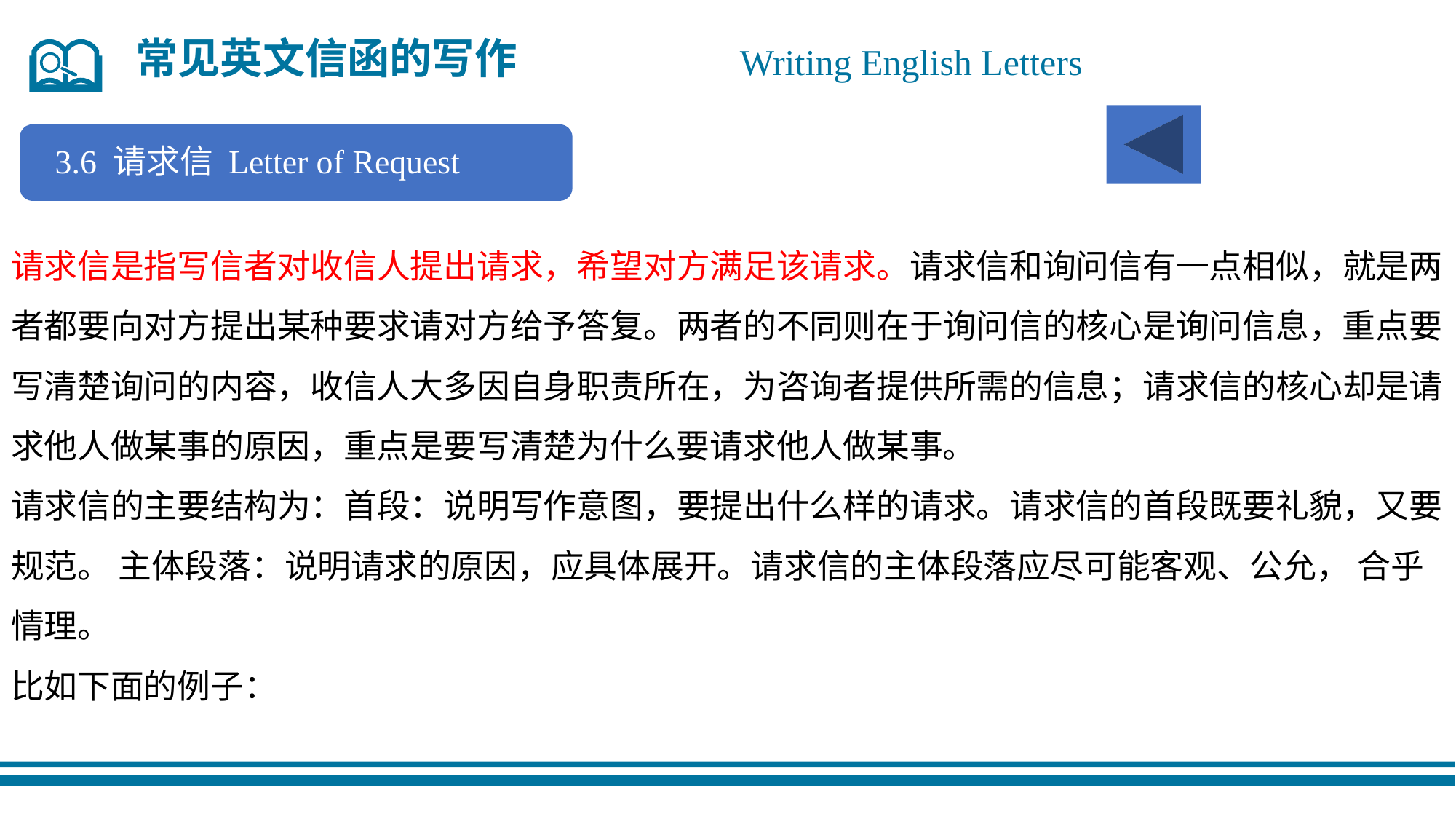

常见英文信函的写作
 Writing English Letters

3.6 请求信 Letter of Request

请求信是指写信者对收信人提出请求，希望对方满足该请求。请求信和询问信有一点相似，就是两者都要向对方提出某种要求请对方给予答复。两者的不同则在于询问信的核心是询问信息，重点要写清楚询问的内容，收信人大多因自身职责所在，为咨询者提供所需的信息；请求信的核心却是请求他人做某事的原因，重点是要写清楚为什么要请求他人做某事。
请求信的主要结构为：首段：说明写作意图，要提出什么样的请求。请求信的首段既要礼貌，又要规范。 主体段落：说明请求的原因，应具体展开。请求信的主体段落应尽可能客观、公允， 合乎情理。
比如下面的例子：